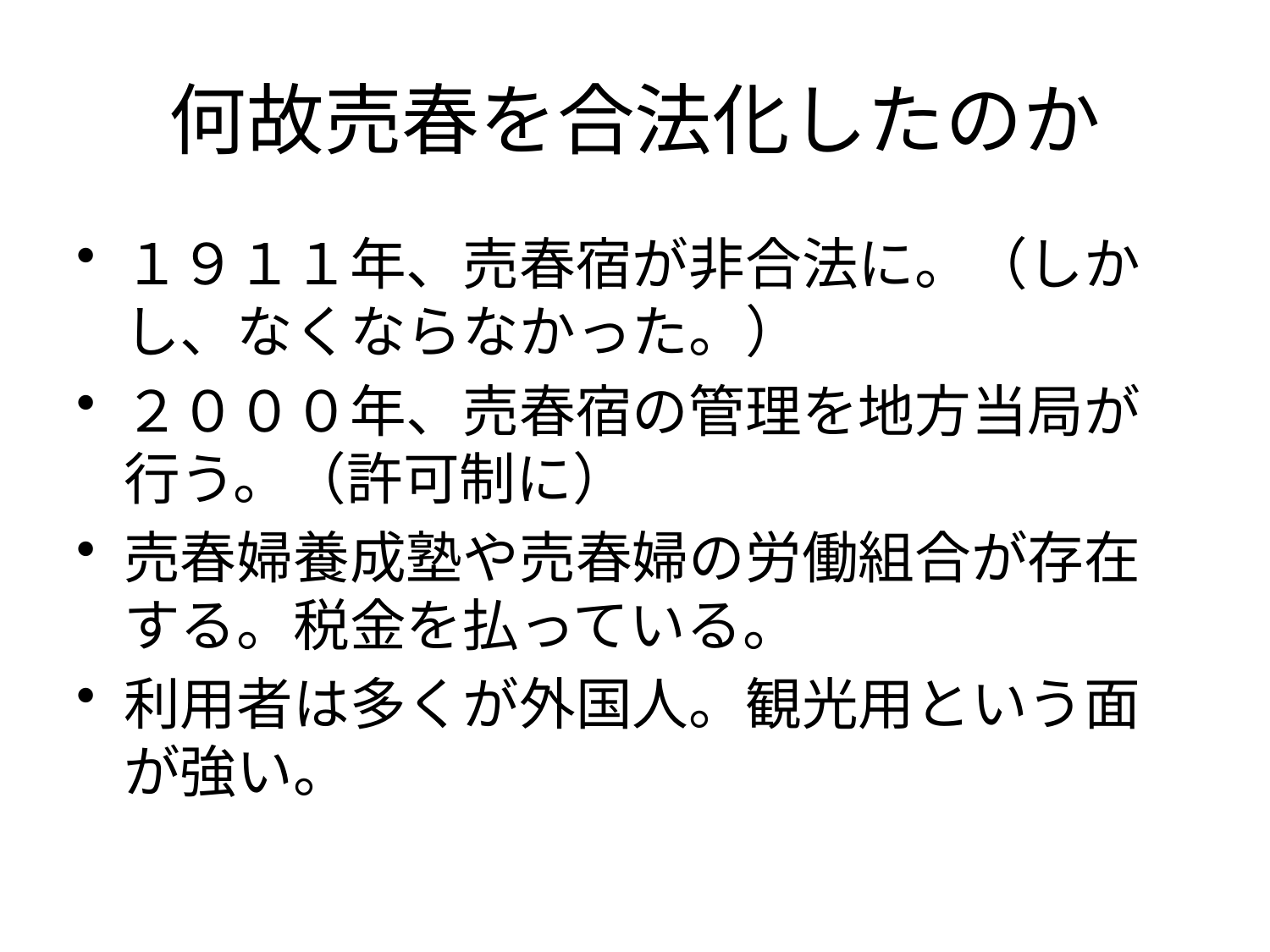

# 何故売春を合法化したのか
１９１１年、売春宿が非合法に。（しかし、なくならなかった。）
２０００年、売春宿の管理を地方当局が行う。（許可制に）
売春婦養成塾や売春婦の労働組合が存在する。税金を払っている。
利用者は多くが外国人。観光用という面が強い。